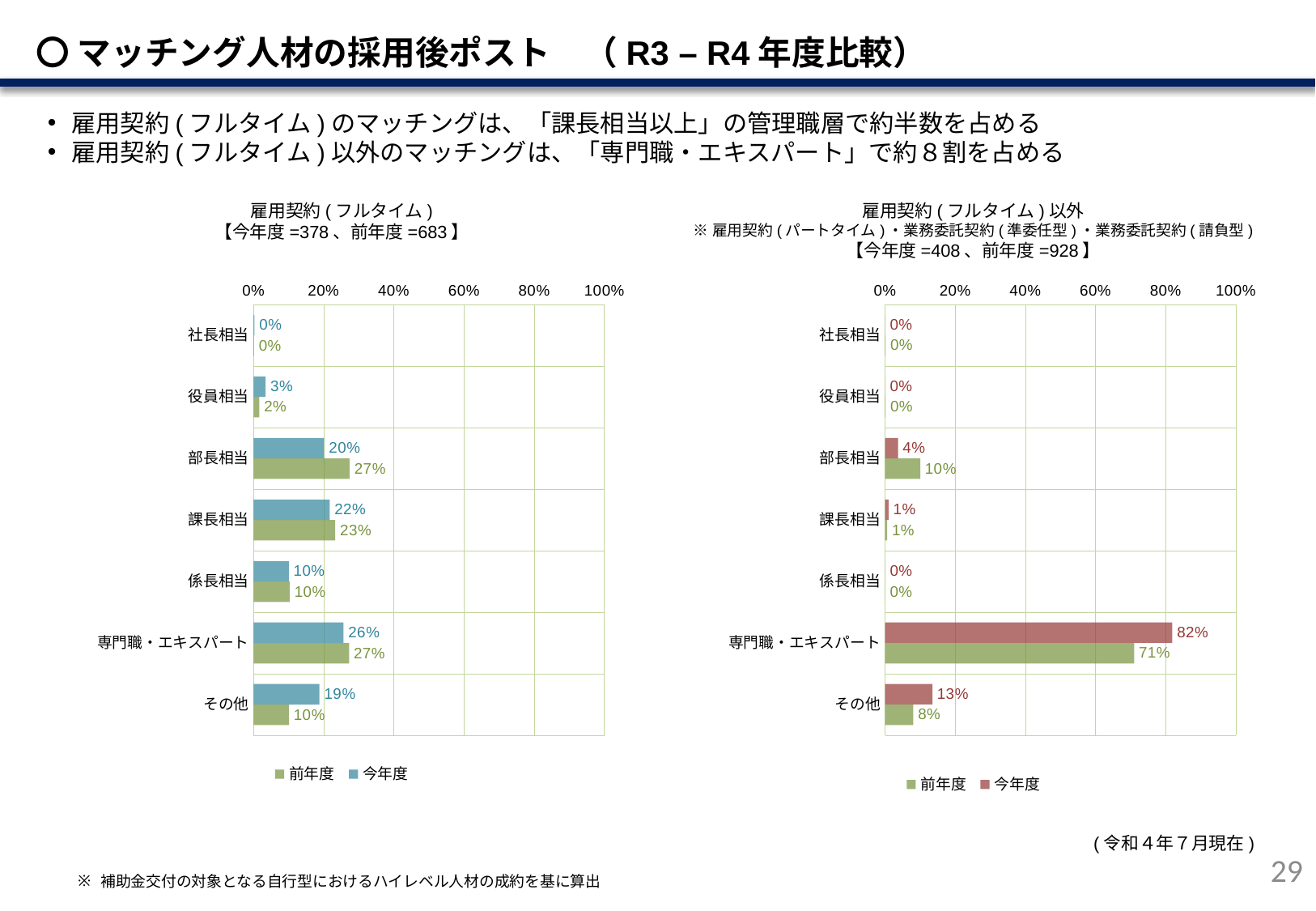

# 〇 マッチング人材の採用後ポスト　（R3 – R4年度比較）
雇用契約(フルタイム)のマッチングは、「課長相当以上」の管理職層で約半数を占める
雇用契約(フルタイム)以外のマッチングは、「専門職・エキスパート」で約８割を占める
雇用契約(フルタイム)
【今年度=378、前年度=683】
雇用契約(フルタイム)以外
※雇用契約(パートタイム)・業務委託契約(準委任型)・業務委託契約(請負型)
【今年度=408、前年度=928】

### Chart

| Category | 今年度 | 前年度 |
|---|---|---|
| 社長相当 | 0.0 | 0.0011248593925759281 |
| 役員相当 | 0.0 | 0.0011248593925759281 |
| 部長相当 | 0.03676470588235294 | 0.10011248593925759 |
| 課長相当 | 0.00980392156862745 | 0.00562429696287964 |
| 係長相当 | 0.0 | 0.0 |
| 専門職・エキスパート | 0.8186274509803921 | 0.7097862767154106 |
| その他 | 0.13480392156862744 | 0.08 |

### Chart

| Category | 今年度 | 前年度 |
|---|---|---|
| 社長相当 | 0.0026455026455026454 | 0.0014641288433382138 |
| 役員相当 | 0.03439153439153439 | 0.016105417276720352 |
| 部長相当 | 0.20105820105820105 | 0.27379209370424595 |
| 課長相当 | 0.21693121693121692 | 0.232796486090776 |
| 係長相当 | 0.10052910052910052 | 0.10248901903367497 |
| 専門職・エキスパート | 0.2566137566137566 | 0.27232796486090777 |
| その他 | 0.18783068783068782 | 0.10102489019033675 |
(令和４年７月現在)
29
補助金交付の対象となる自行型におけるハイレベル人材の成約を基に算出